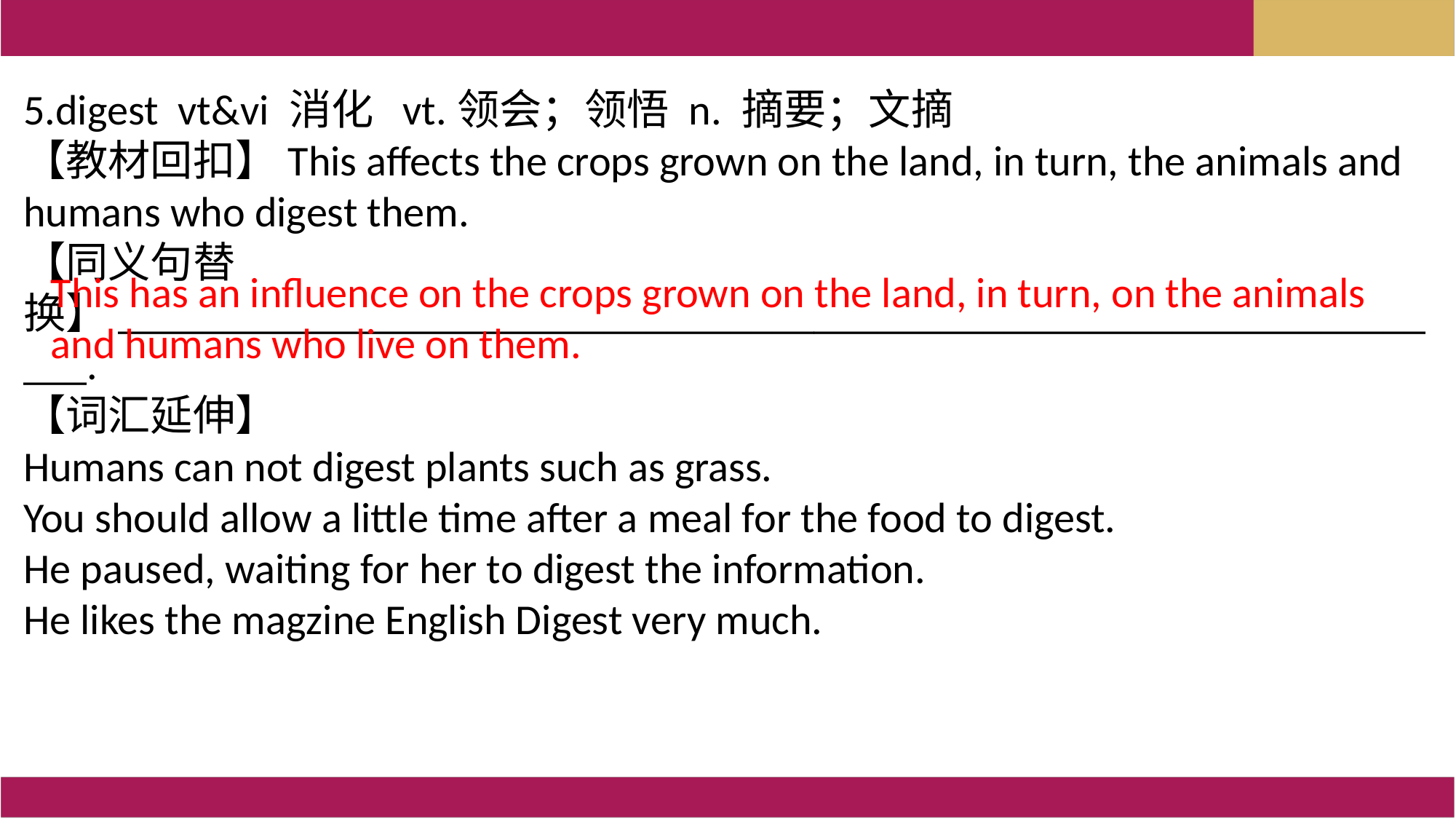

5.digest  vt&vi 消化  vt.领会；领悟 n. 摘要；文摘
【教材回扣】This affects the crops grown on the land, in turn, the animals and humans who digest them.
【同义句替换】_________________________________________________________________.
【词汇延伸】
Humans can not digest plants such as grass.
You should allow a little time after a meal for the food to digest.
He paused, waiting for her to digest the information.
He likes the magzine English Digest very much.
This has an influence on the crops grown on the land, in turn, on the animals and humans who live on them.